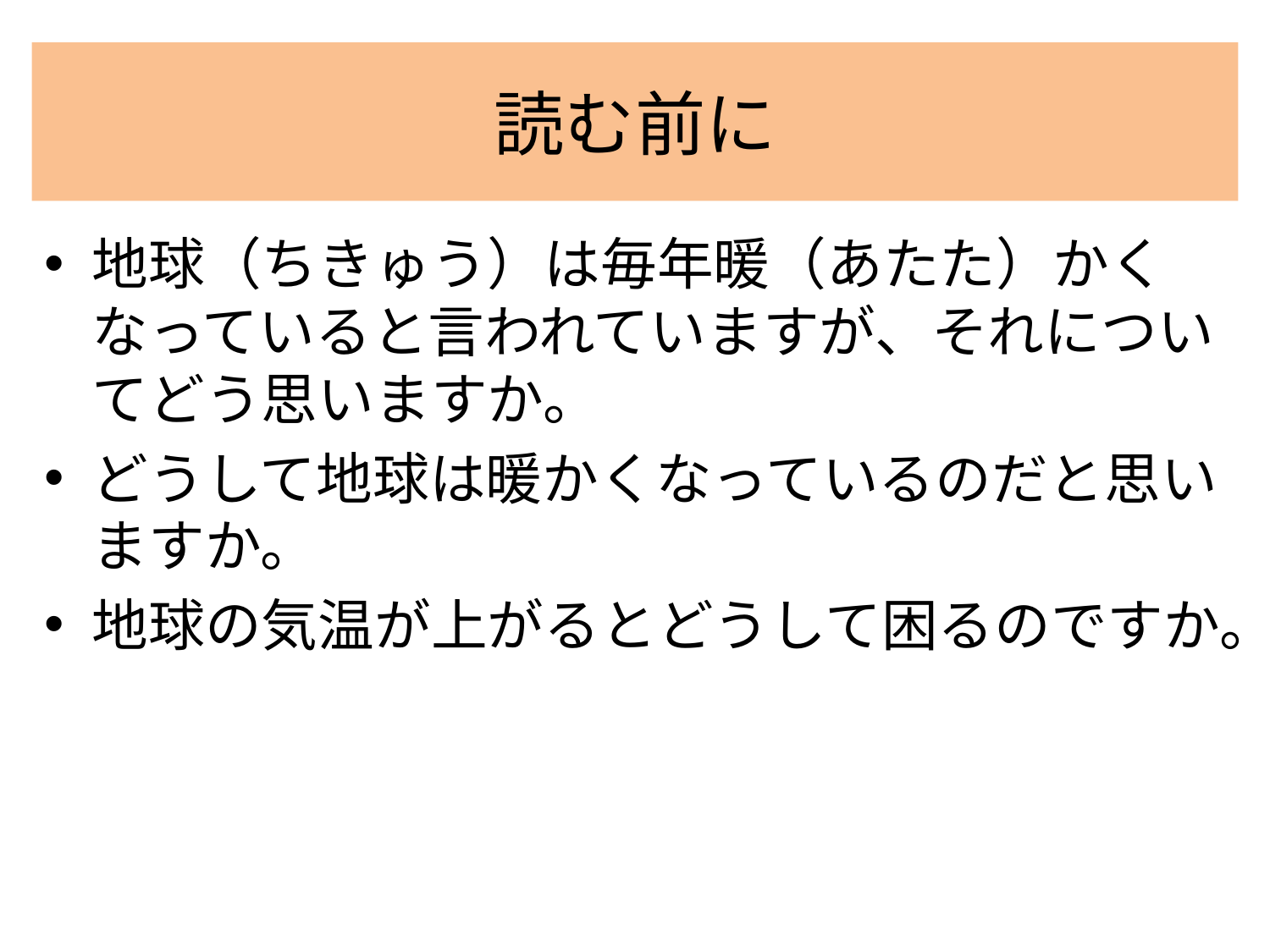

# 読む前に
地球（ちきゅう）は毎年暖（あたた）かくなっていると言われていますが、それについてどう思いますか。
どうして地球は暖かくなっているのだと思いますか。
地球の気温が上がるとどうして困るのですか。